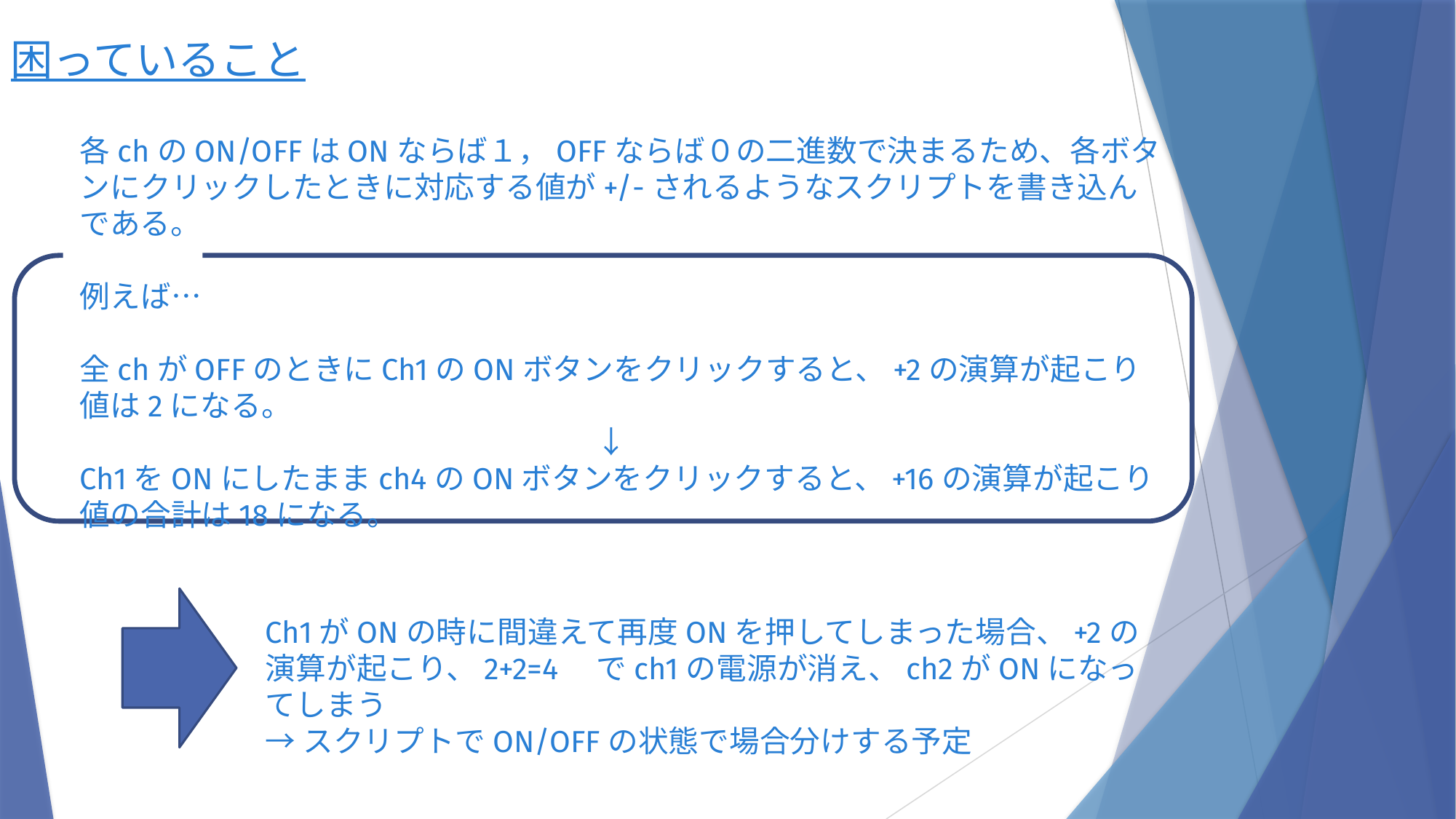

困っていること
各chのON/OFFはONならば１，OFFならば０の二進数で決まるため、各ボタンにクリックしたときに対応する値が+/-されるようなスクリプトを書き込んである。

例えば…

全chがOFFのときにCh1のONボタンをクリックすると、+2の演算が起こり値は2になる。
　　　　　　　　　　　　　　　　　↓
Ch1をONにしたままch4のONボタンをクリックすると、+16の演算が起こり値の合計は18になる。

Ch1がONの時に間違えて再度ONを押してしまった場合、+2の演算が起こり、2+2=4　でch1の電源が消え、ch2がONになってしまう
→スクリプトでON/OFFの状態で場合分けする予定